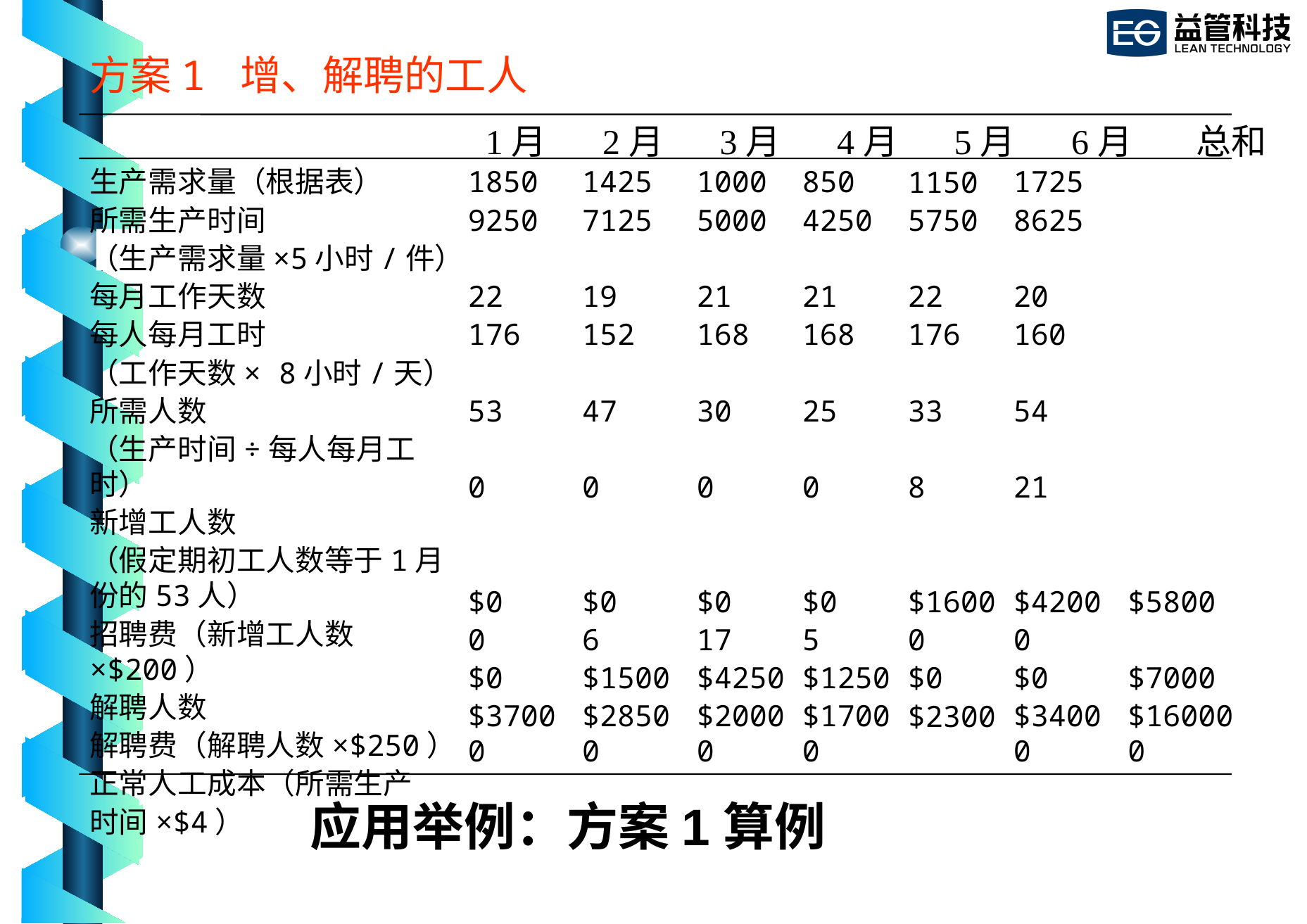

方案1 增、解聘的工人

1月      2月      3月      4月      5月      6月        总和

生产需求量（根据表）
所需生产时间
（生产需求量×5小时/件）
每月工作天数
每人每月工时
（工作天数× 8小时/天）
所需人数
（生产时间÷每人每月工时）
新增工人数
（假定期初工人数等于1月份的53人）
招聘费（新增工人数×$200）
解聘人数
解聘费（解聘人数×$250）
正常人工成本（所需生产
时间×$4）
1850
9250

22
176

53

0

$0
0
$0
$37000
1425
7125

19
152

47

0

$0
6
$1500
$28500
1000
5000

21
168

30

0

$0
17
$4250
$20000
850
4250

21
168

25

0

$0
5
$1250
$17000
1150
5750

22
176

33

8

$1600
0
$0
$2300
1725
8625

20
160

54

21

$4200
0
$0
$34000

$5800

$7000
$160000

# 应用举例：方案1算例